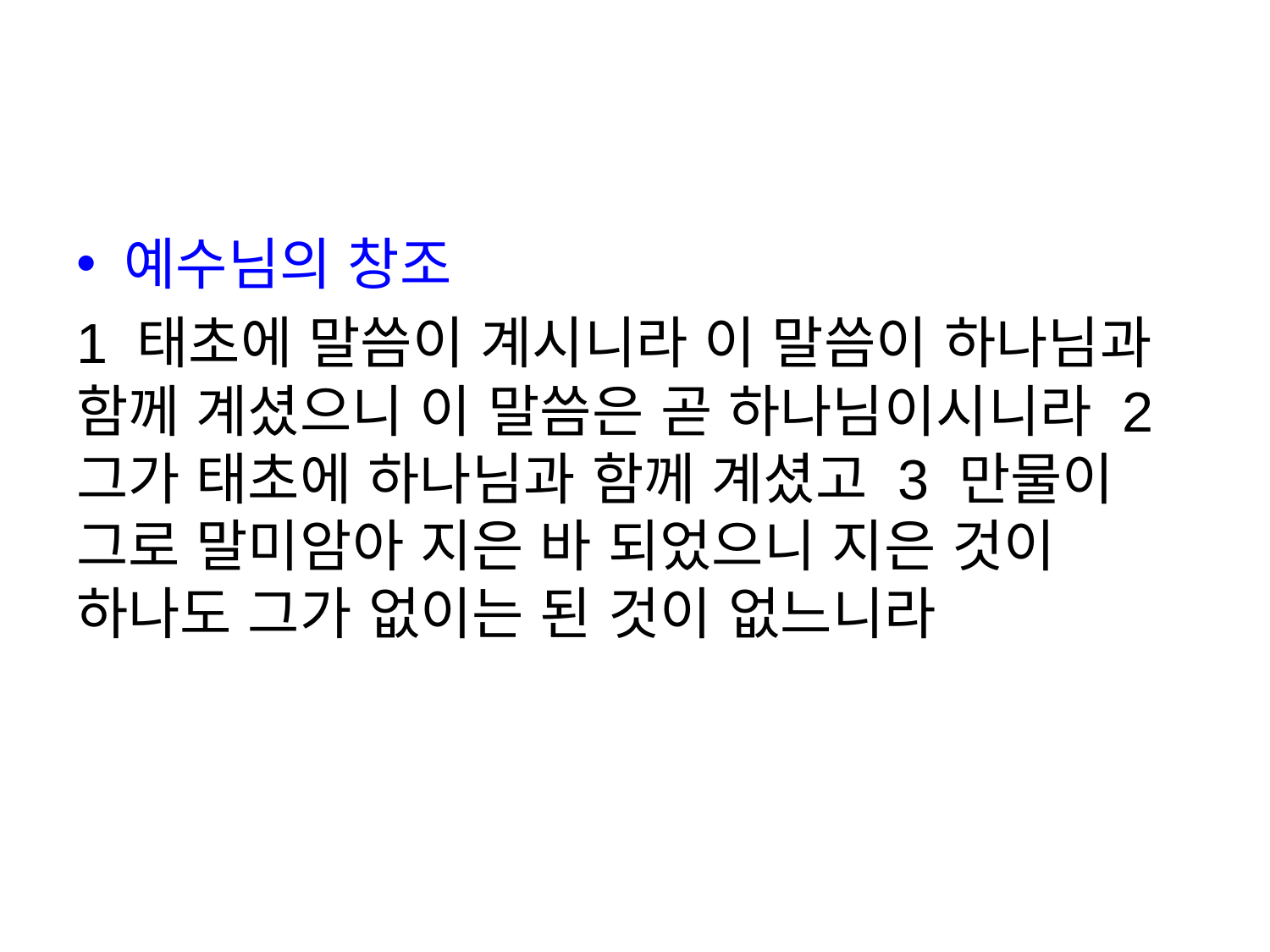

#
예수님의 창조
1 태초에 말씀이 계시니라 이 말씀이 하나님과 함께 계셨으니 이 말씀은 곧 하나님이시니라 2 그가 태초에 하나님과 함께 계셨고 3 만물이 그로 말미암아 지은 바 되었으니 지은 것이 하나도 그가 없이는 된 것이 없느니라